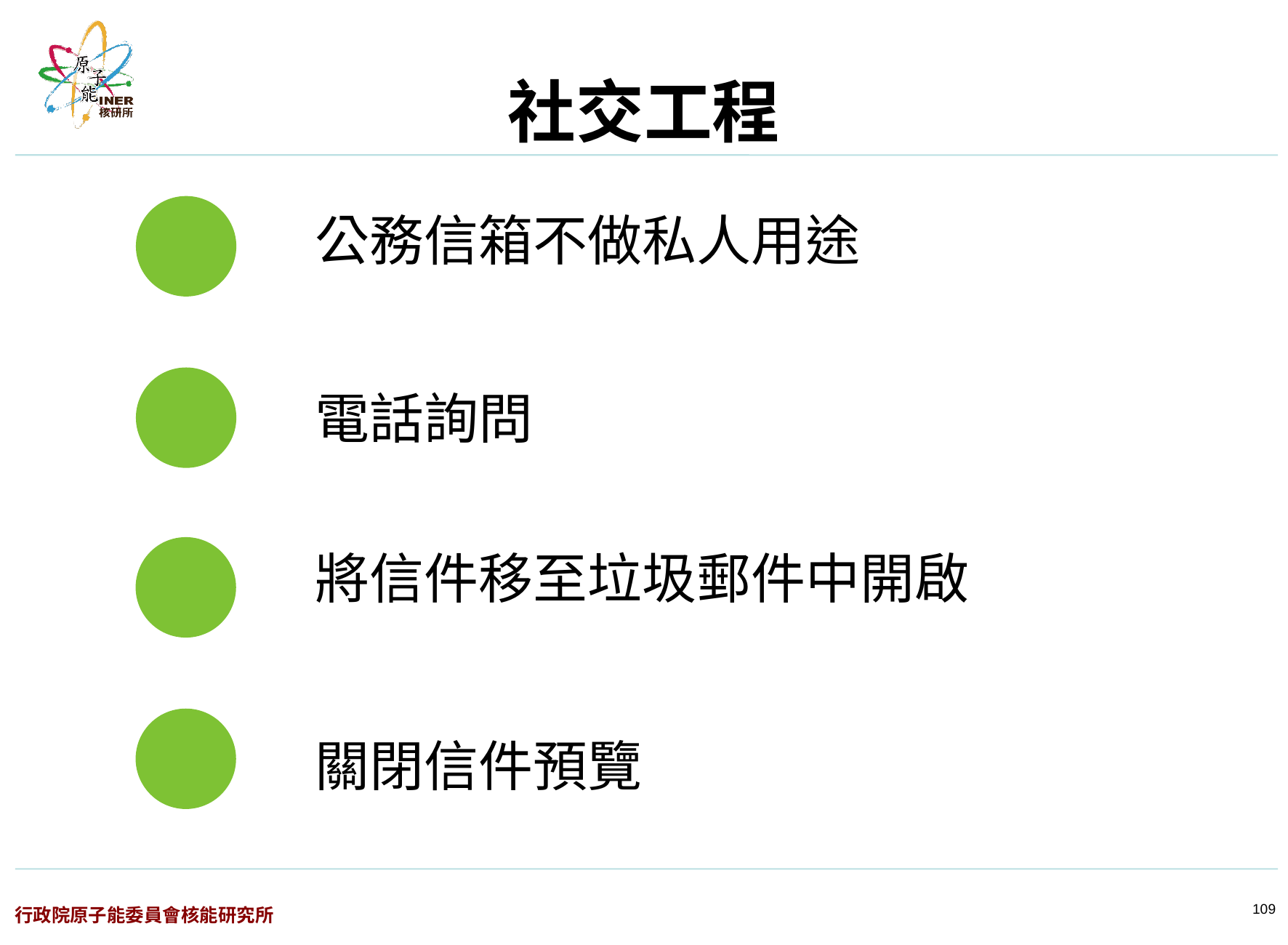

社交工程

公務信箱不做私人用途

電話詢問

將信件移至垃圾郵件中開啟

關閉信件預覽